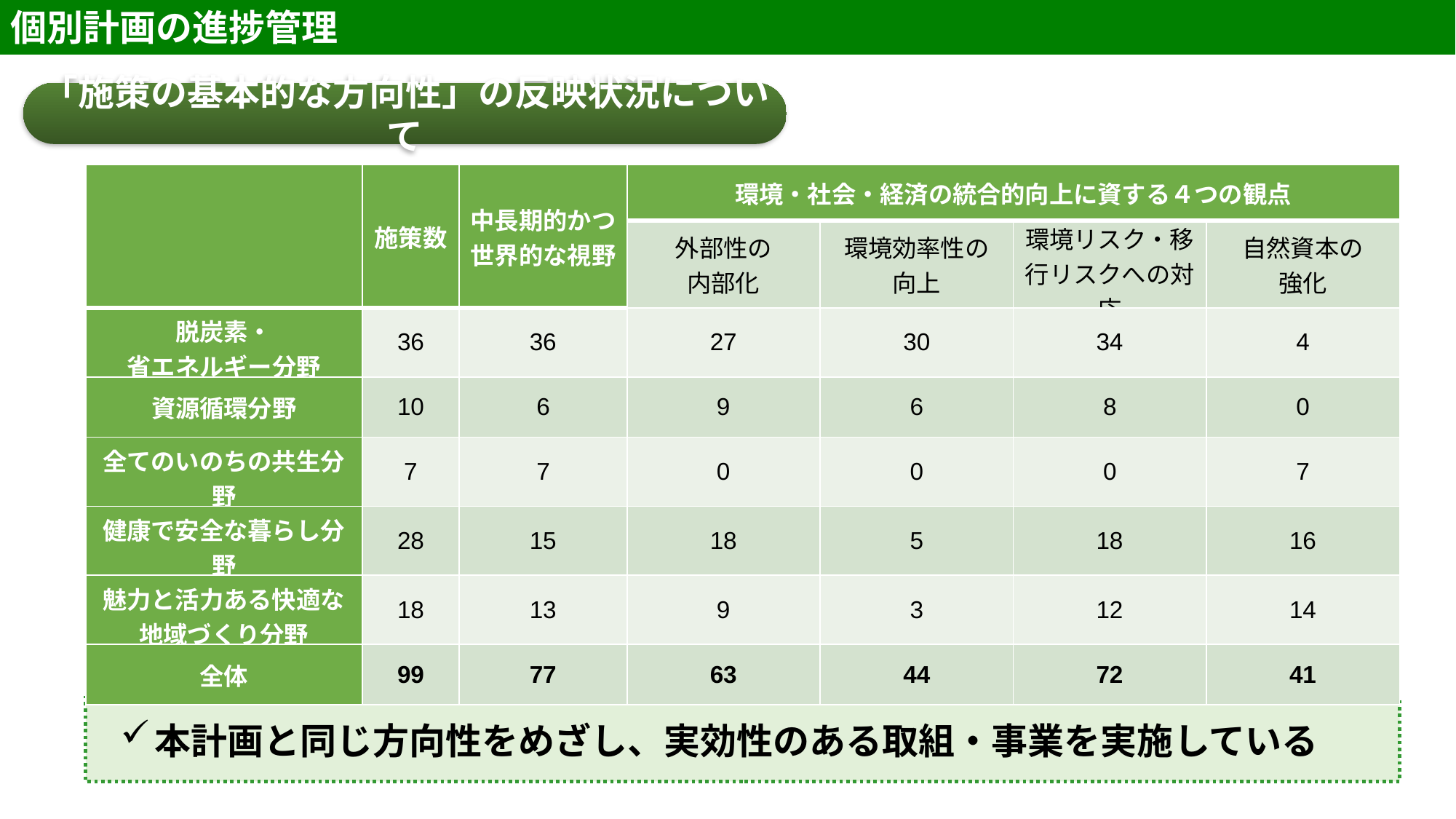

個別計画の進捗管理
「施策の基本的な方向性」の反映状況について
|  | 施策数 | 中長期的かつ 世界的な視野 | 環境・社会・経済の統合的向上に資する４つの観点 |  |  |  |
| --- | --- | --- | --- | --- | --- | --- |
|  |  |  | 外部性の 内部化 | 環境効率性の 向上 | 環境リスク・移行リスクへの対応 | 自然資本の 強化 |
| 脱炭素・ 省エネルギー分野 | 36 | 36 | 27 | 30 | 34 | 4 |
| 資源循環分野 | 10 | 6 | 9 | 6 | 8 | 0 |
| 全てのいのちの共生分野 | 7 | 7 | 0 | 0 | 0 | 7 |
| 健康で安全な暮らし分野 | 28 | 15 | 18 | 5 | 18 | 16 |
| 魅力と活力ある快適な 地域づくり分野 | 18 | 13 | 9 | 3 | 12 | 14 |
| 全体 | 99 | 77 | 63 | 44 | 72 | 41 |

本計画と同じ方向性をめざし、実効性のある取組・事業を実施している